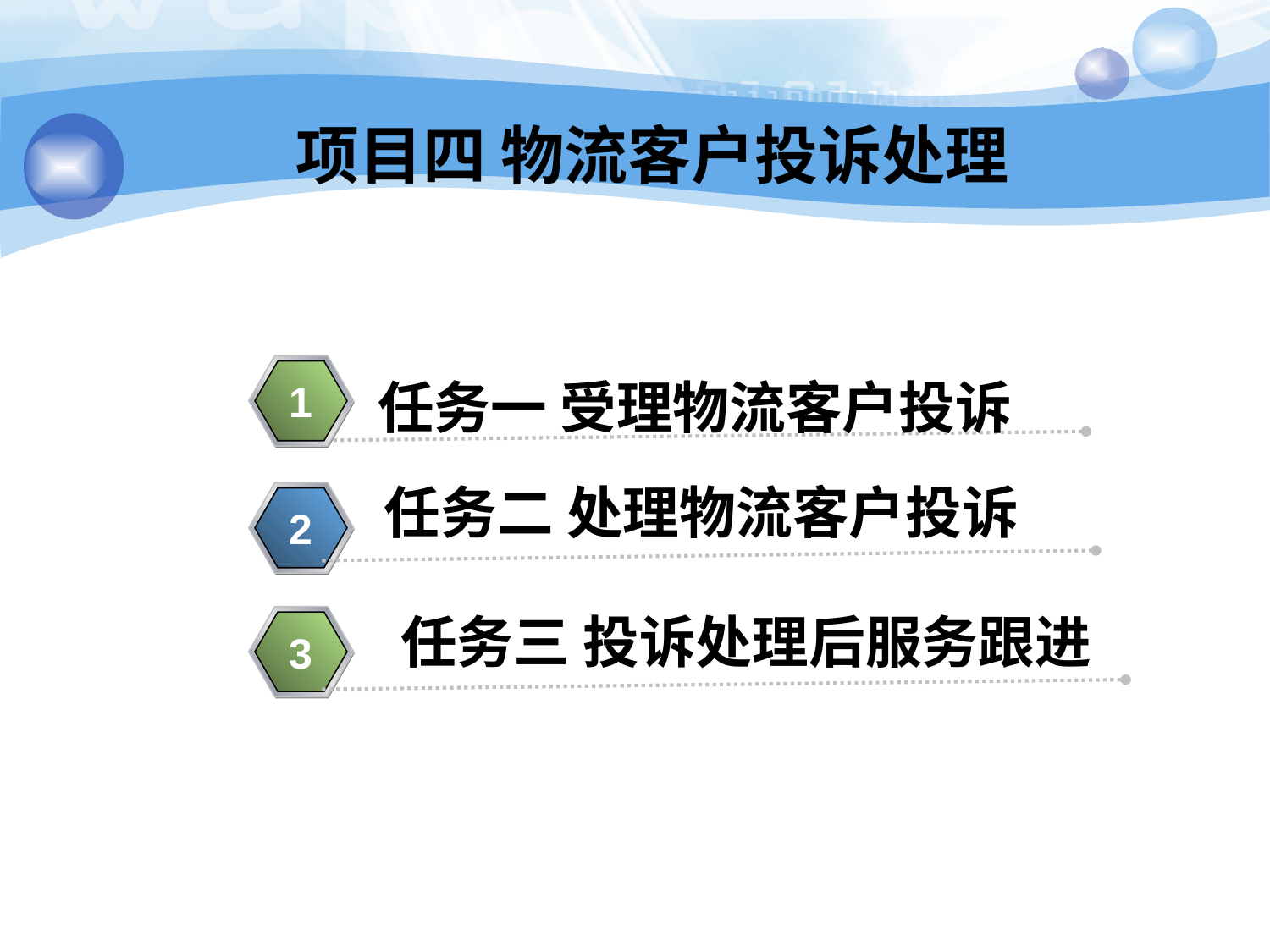

项目四 物流客户投诉处理

任务一 受理物流客户投诉
1

任务二 处理物流客户投诉

2

 任务三 投诉处理后服务跟进

3